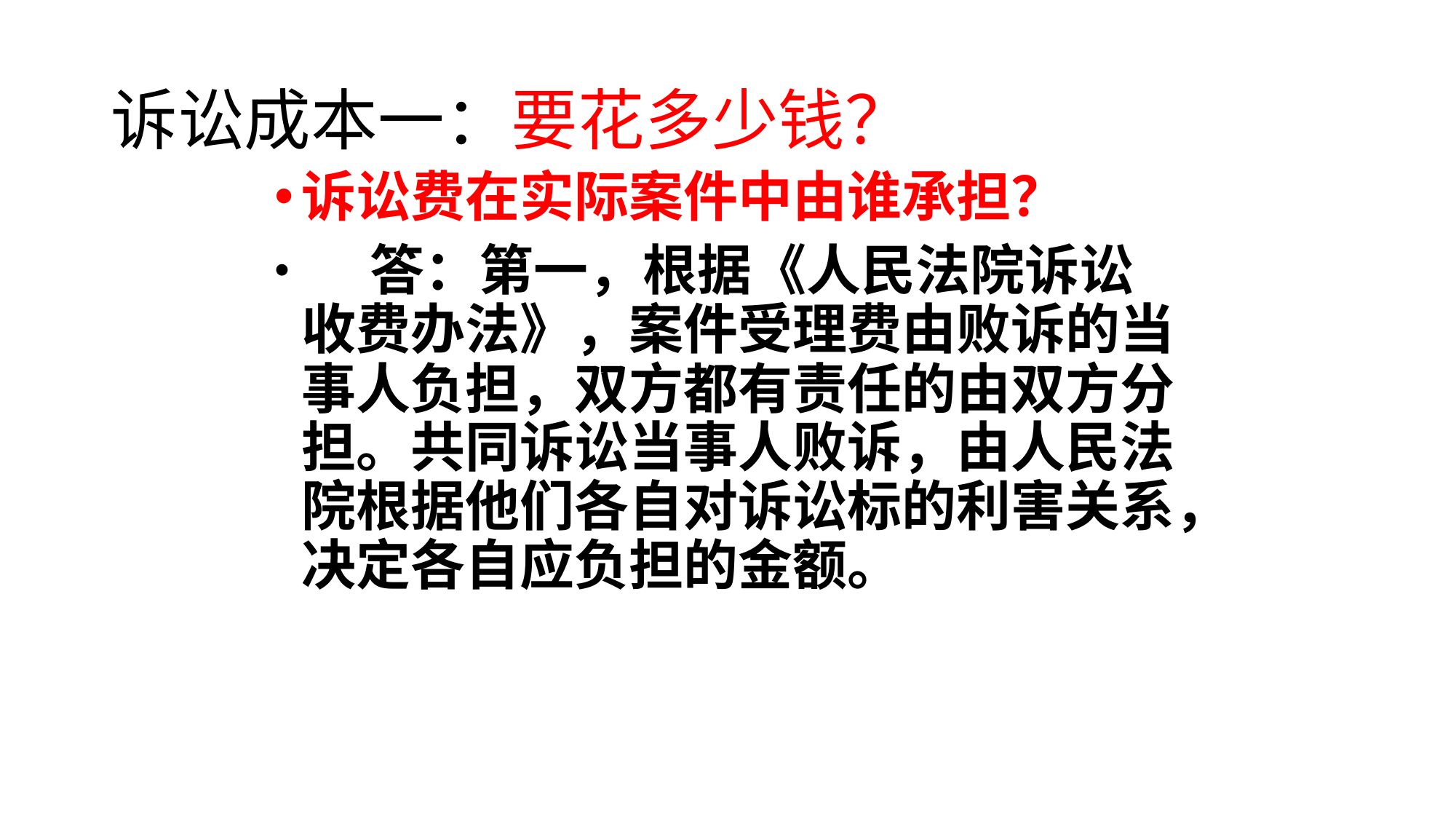

# 诉讼成本一：要花多少钱？
诉讼费在实际案件中由谁承担？
      答：第一，根据《人民法院诉讼收费办法》，案件受理费由败诉的当事人负担，双方都有责任的由双方分担。共同诉讼当事人败诉，由人民法院根据他们各自对诉讼标的利害关系，决定各自应负担的金额。